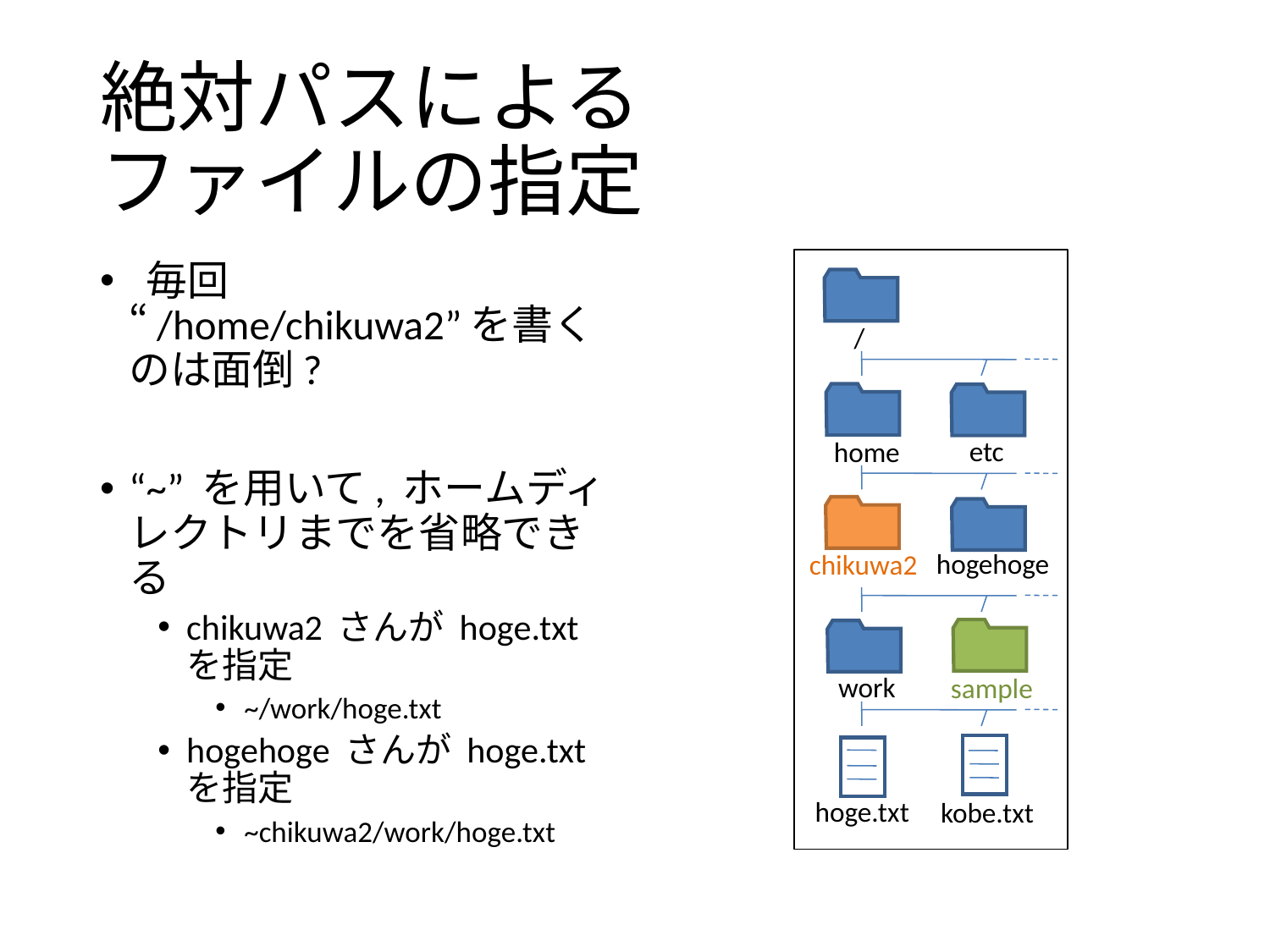

# 絶対パスによる ファイルの指定

/

etc
home

hogehoge
chikuwa2

work
sample

hoge.txt
kobe.txt
 毎回 “/home/chikuwa2”を書くのは面倒?

“~” を用いて, ホームディレクトリまでを省略できる
chikuwa2 さんが hoge.txt を指定
~/work/hoge.txt
hogehoge さんが hoge.txt を指定
~chikuwa2/work/hoge.txt